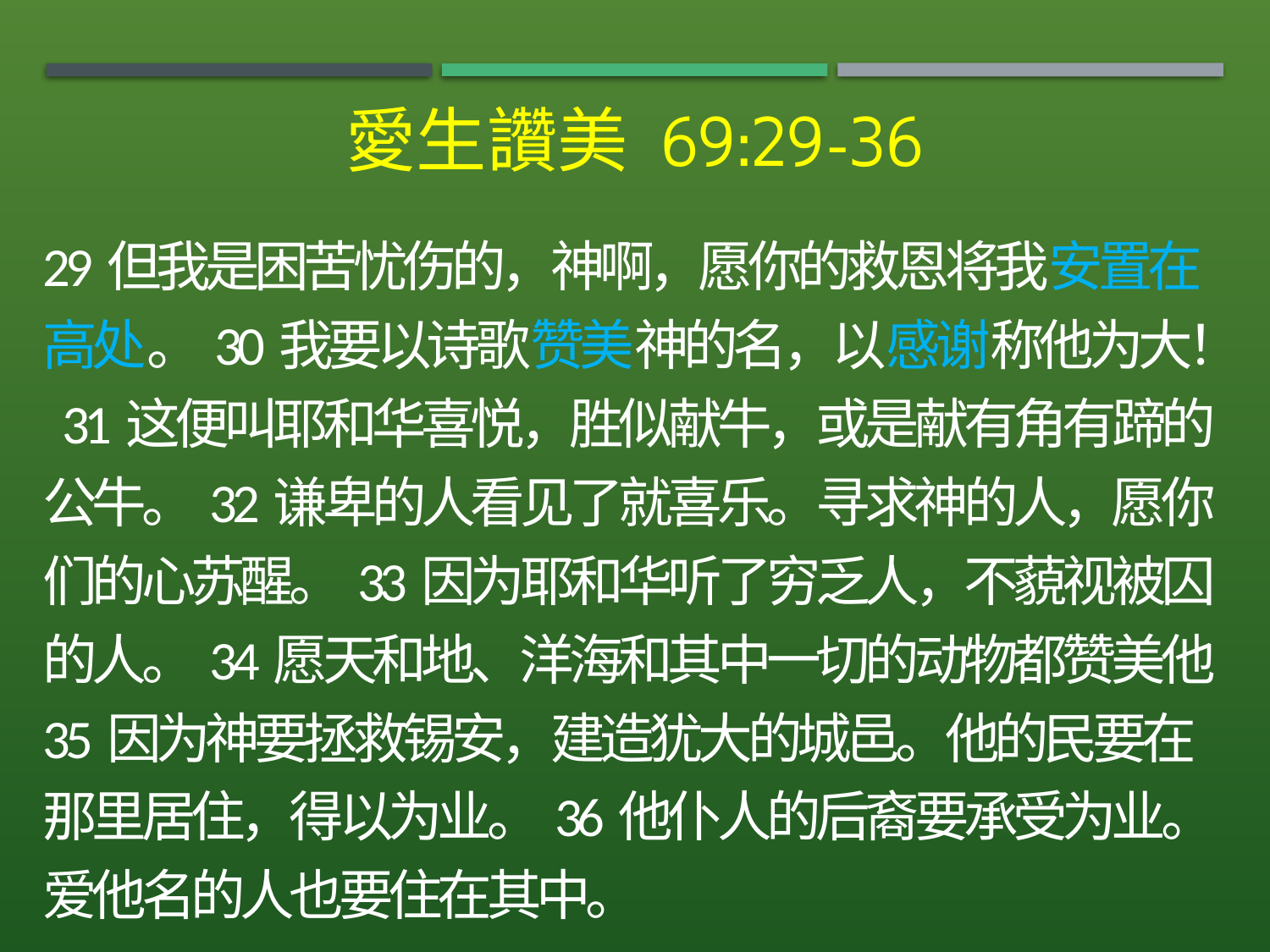

愛生讚美 69:29-36
29 但我是困苦忧伤的，神啊，愿你的救恩将我安置在高处。 30 我要以诗歌赞美神的名，以感谢称他为大！ 31 这便叫耶和华喜悦，胜似献牛，或是献有角有蹄的公牛。 32 谦卑的人看见了就喜乐。寻求神的人，愿你们的心苏醒。 33 因为耶和华听了穷乏人，不藐视被囚的人。 34 愿天和地、洋海和其中一切的动物都赞美他35 因为神要拯救锡安，建造犹大的城邑。他的民要在那里居住，得以为业。 36 他仆人的后裔要承受为业。爱他名的人也要住在其中。